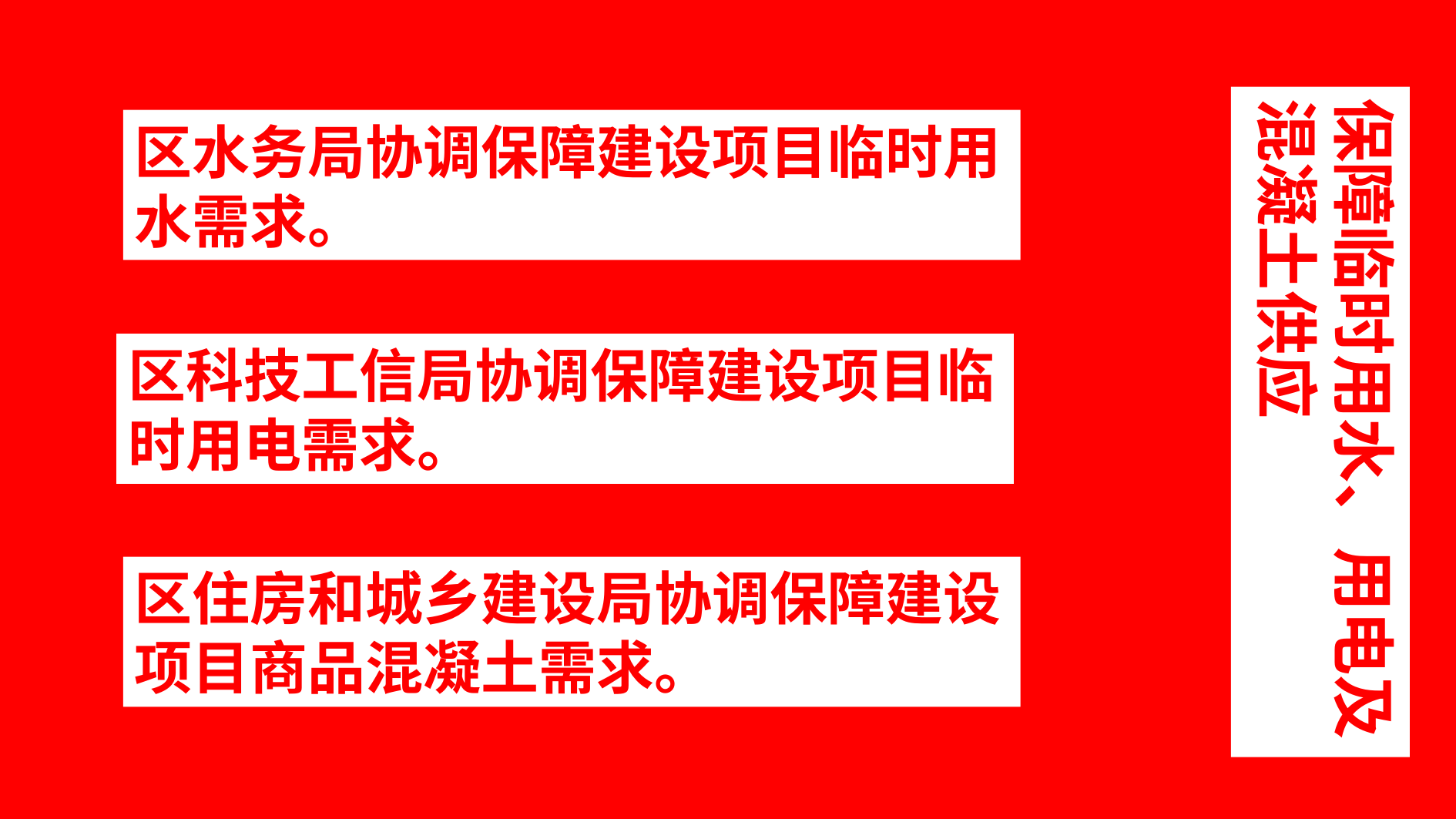

保障临时用水、用电及混凝土供应
区水务局协调保障建设项目临时用水需求。
区科技工信局协调保障建设项目临时用电需求。
区住房和城乡建设局协调保障建设项目商品混凝土需求。